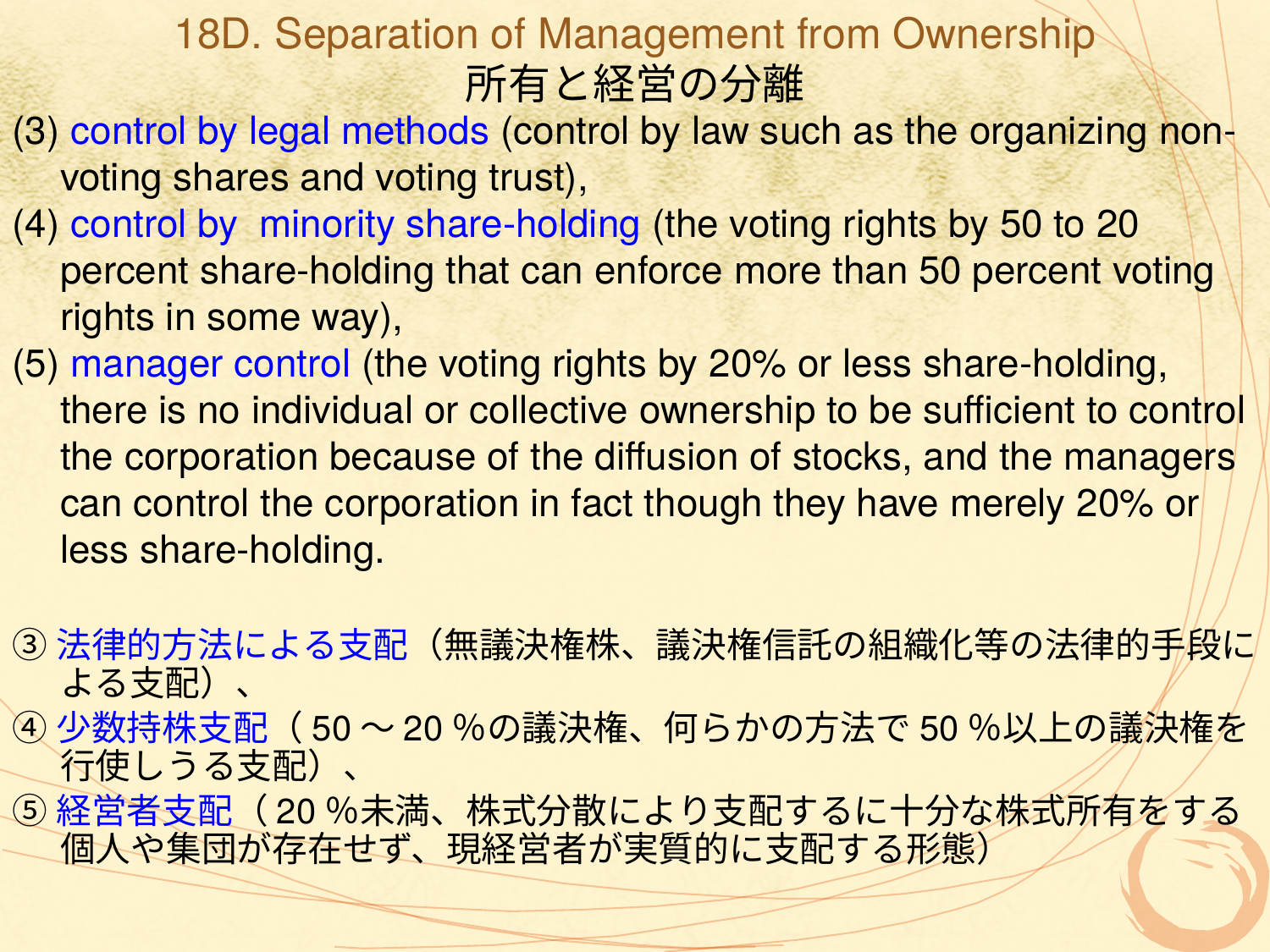

18D. Separation of Management from Ownership
所有と経営の分離
(3) control by legal methods (control by law such as the organizing non-voting shares and voting trust),
(4) control by  minority share-holding (the voting rights by 50 to 20 percent share-holding that can enforce more than 50 percent voting rights in some way),
(5) manager control (the voting rights by 20% or less share-holding, there is no individual or collective ownership to be sufficient to control the corporation because of the diffusion of stocks, and the managers can control the corporation in fact though they have merely 20% or less share-holding.

③法律的方法による支配（無議決権株、議決権信託の組織化等の法律的手段による支配）、
④少数持株支配（50～20％の議決権、何らかの方法で50％以上の議決権を行使しうる支配）、
⑤経営者支配（20％未満、株式分散により支配するに十分な株式所有をする個人や集団が存在せず、現経営者が実質的に支配する形態）